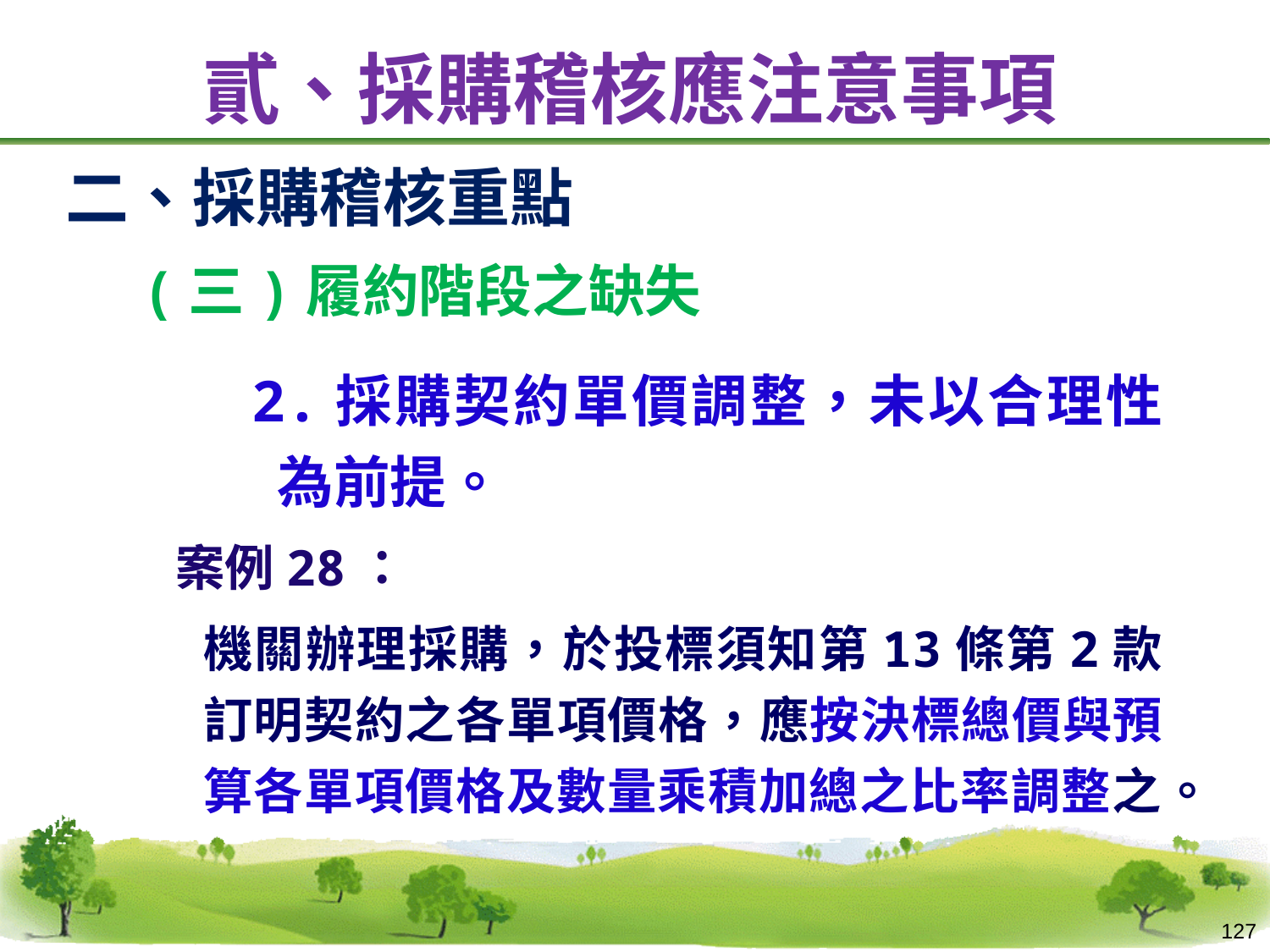

# 貳、採購稽核應注意事項
二、採購稽核重點
(三)履約階段之缺失
   2.採購契約單價調整，未以合理性為前提。
  案例28：
機關辦理採購，於投標須知第13條第2款訂明契約之各單項價格，應按決標總價與預算各單項價格及數量乘積加總之比率調整之。

127